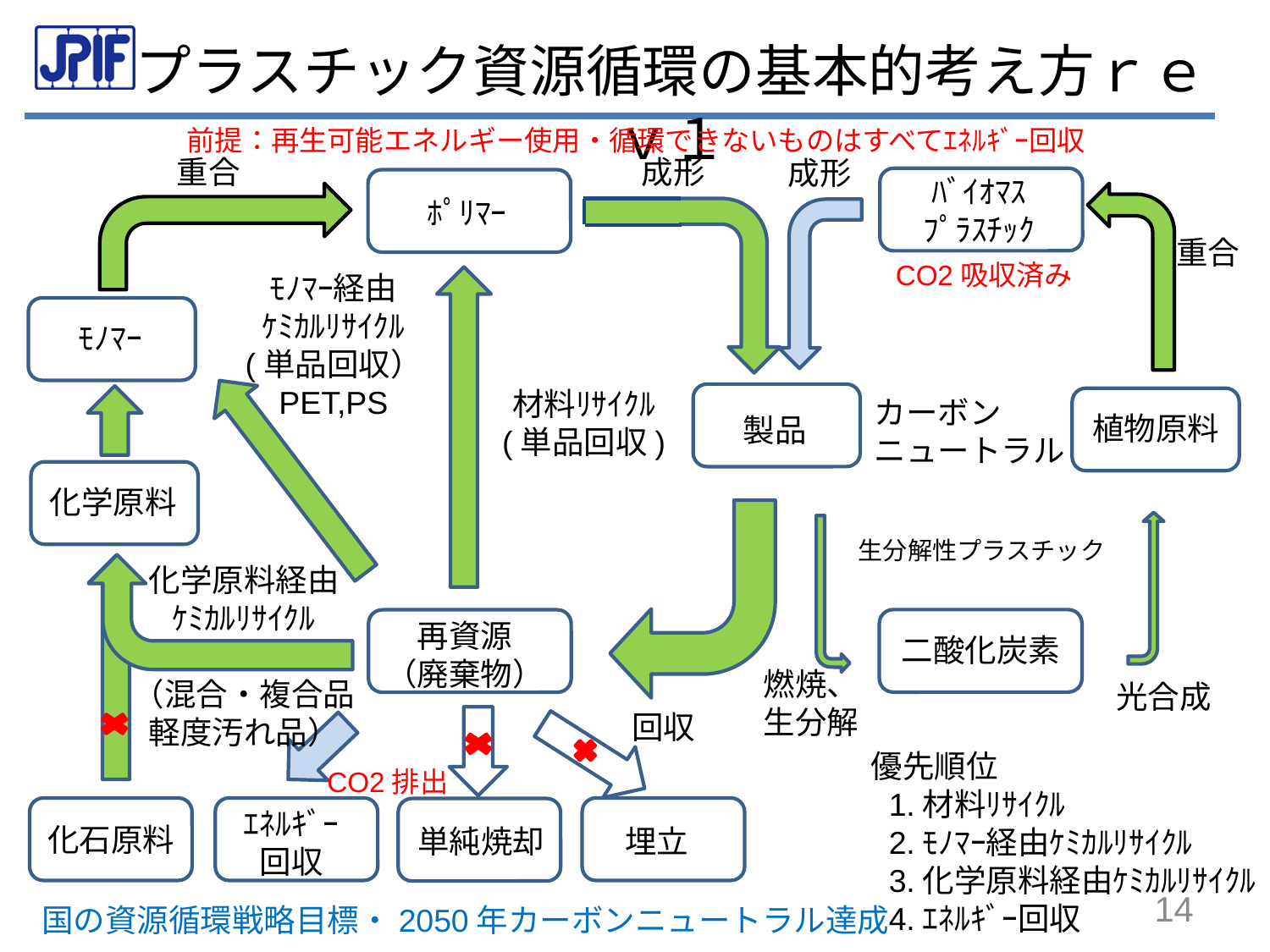

プラスチック資源循環の基本的考え方ｒｅｖ１
前提：再生可能エネルギー使用・循環できないものはすべてｴﾈﾙｷﾞｰ回収
成形
重合
成形
ﾊﾞｲｵﾏｽ
ﾌﾟﾗｽﾁｯｸ

ﾎﾟﾘﾏｰ

重合

CO2吸収済み
ﾓﾉﾏｰ経由
ｹﾐｶﾙﾘｻｲｸﾙ
(単品回収）
PET,PS

ﾓﾉﾏｰ
材料ﾘｻｲｸﾙ
(単品回収)

製品
カーボン
ニュートラル

植物原料

化学原料

生分解性プラスチック
化学原料経由
ｹﾐｶﾙﾘｻｲｸﾙ

（混合・複合品
軽度汚れ品）

二酸化炭素

再資源
（廃棄物）
燃焼、生分解
光合成
回収

優先順位
  1.材料ﾘｻｲｸﾙ
  2.ﾓﾉﾏｰ経由ｹﾐｶﾙﾘｻｲｸﾙ
  3.化学原料経由ｹﾐｶﾙﾘｻｲｸﾙ
  4.ｴﾈﾙｷﾞｰ回収
CO2排出
ｴﾈﾙｷﾞｰ
回収

埋立

単純焼却

化石原料
14
国の資源循環戦略目標・2050年カーボンニュートラル達成